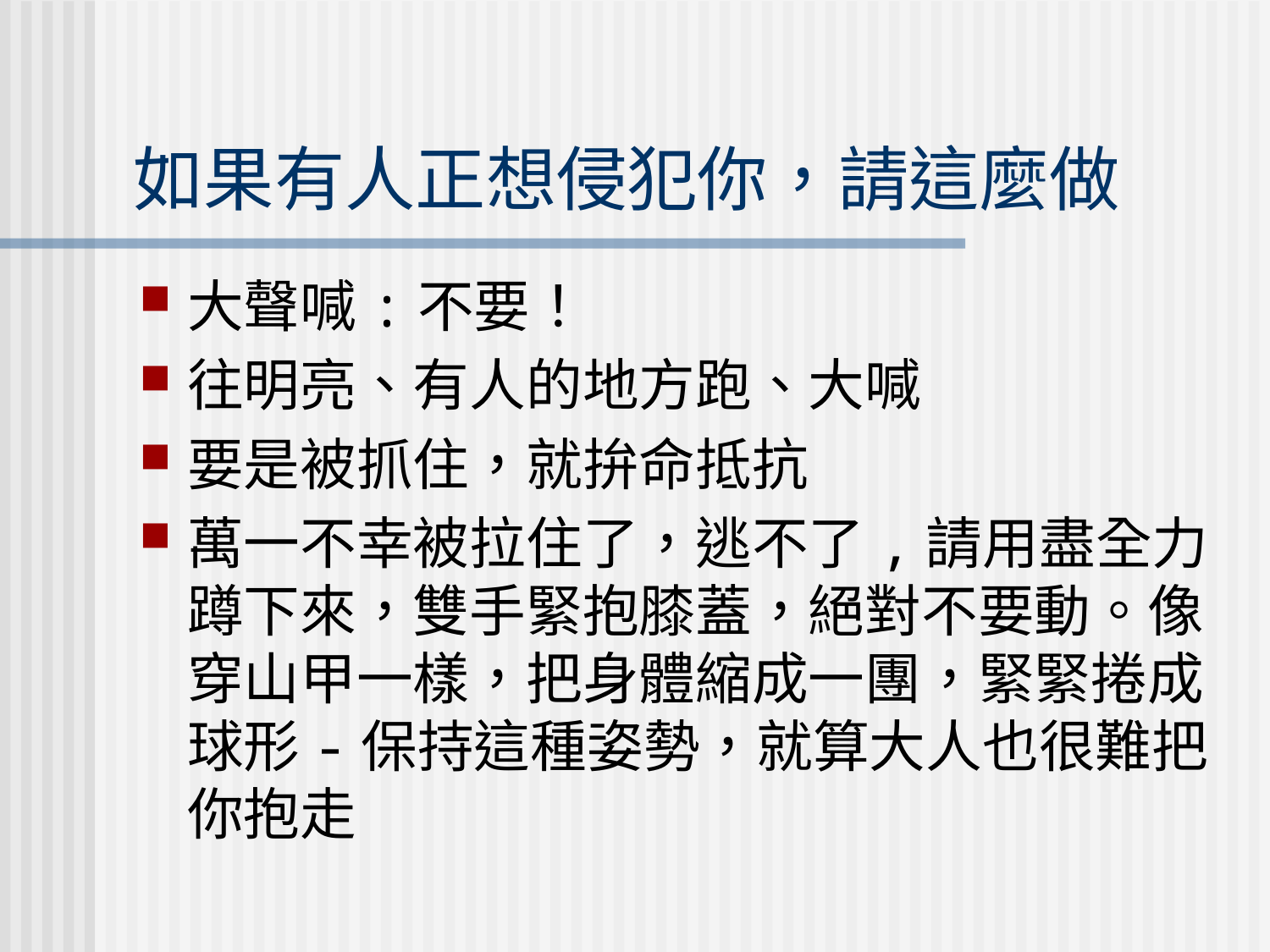

# 如果有人正想侵犯你，請這麼做
大聲喊:不要！
往明亮、有人的地方跑、大喊
要是被抓住，就拚命抵抗
萬一不幸被拉住了，逃不了,請用盡全力蹲下來，雙手緊抱膝蓋，絕對不要動。像穿山甲一樣，把身體縮成一團，緊緊捲成球形-保持這種姿勢，就算大人也很難把你抱走